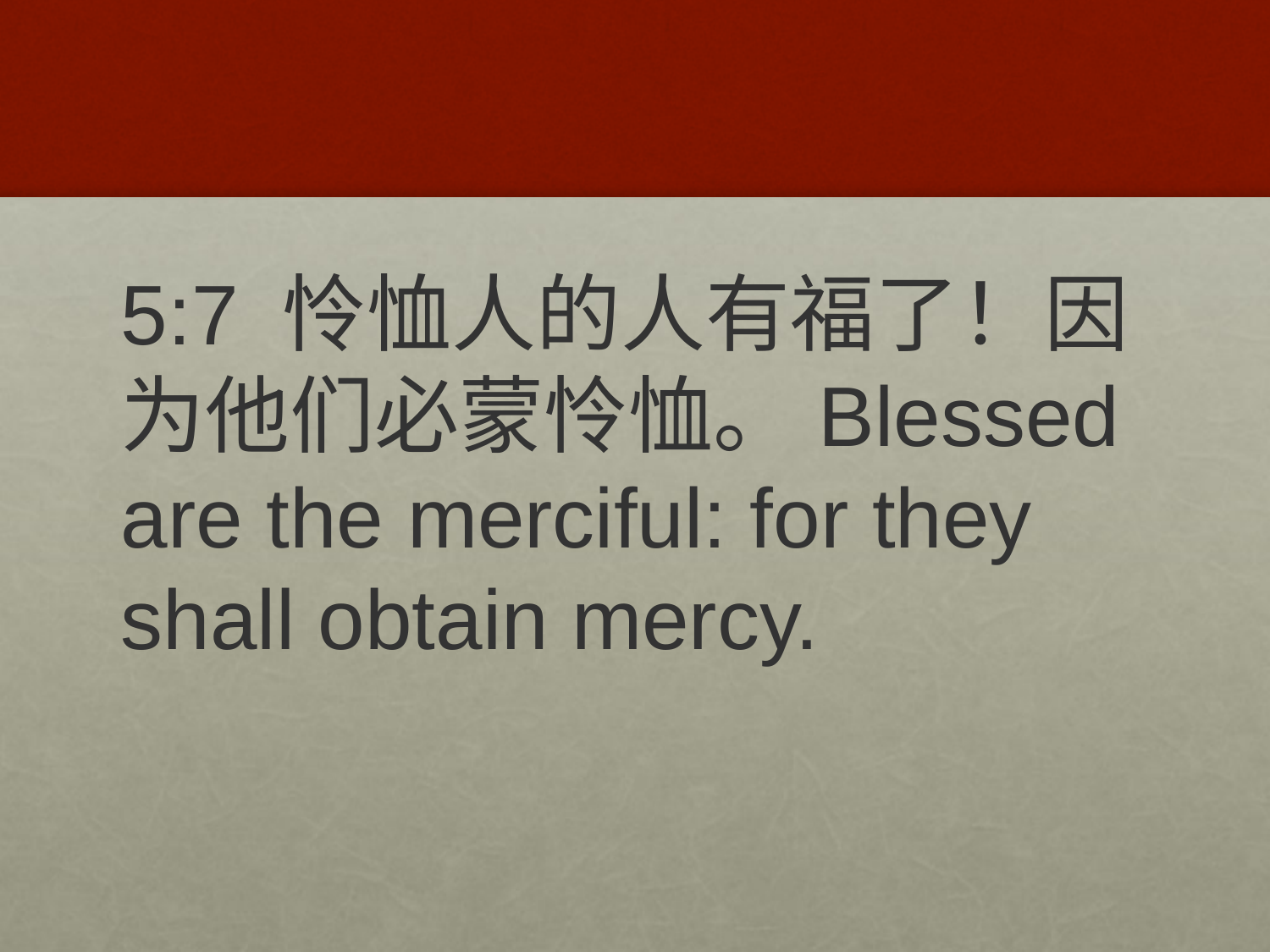

#
5:7 怜恤人的人有福了！因为他们必蒙怜恤。Blessed are the merciful: for they shall obtain mercy.